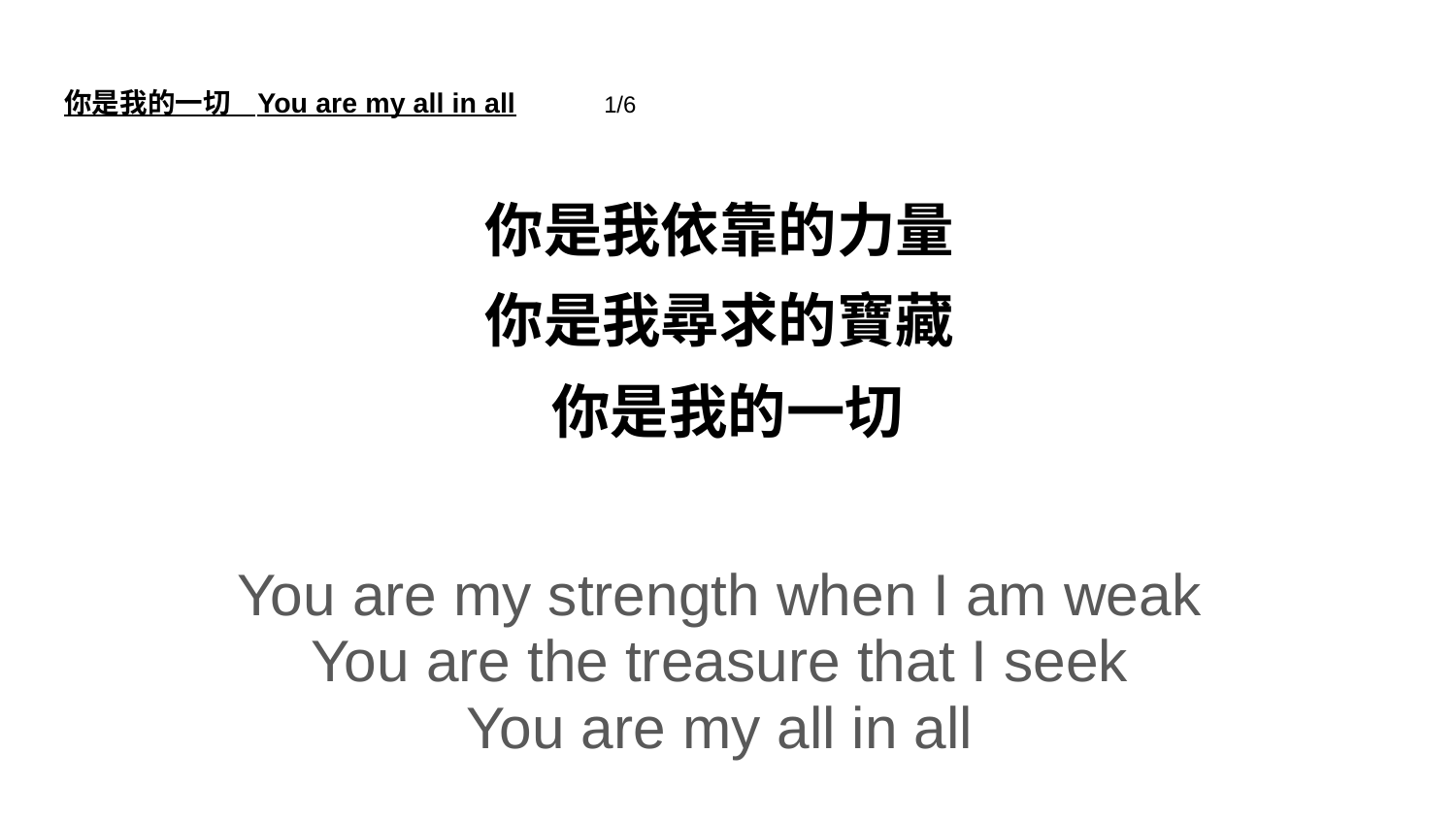

# 你是我的一切   You are my all in all             1/6
你是我依靠的力量
你是我尋求的寶藏
你是我的一切

You are my strength when I am weak
You are the treasure that I seek
You are my all in all